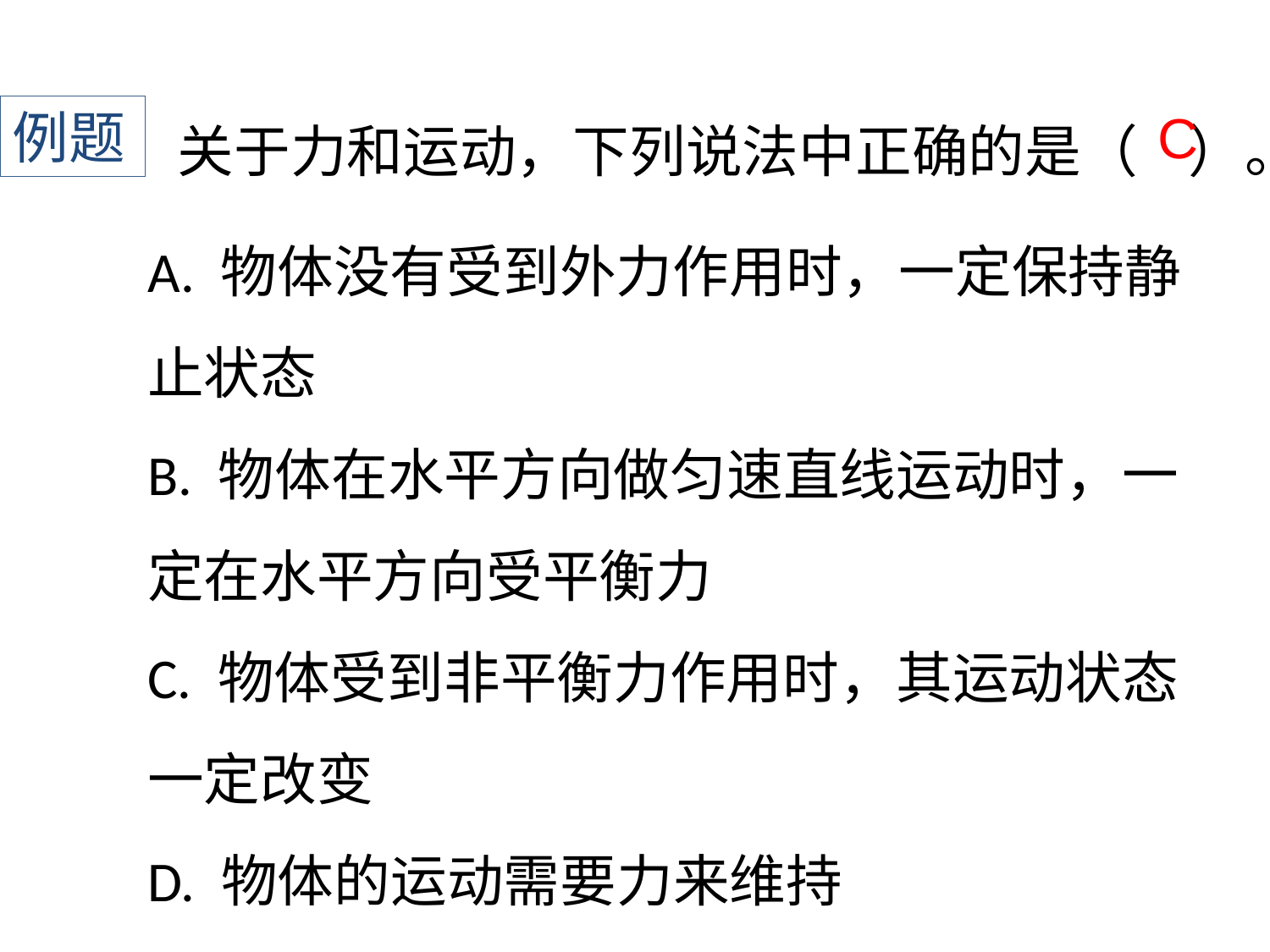

关于力和运动，下列说法中正确的是（    ）。
例题
C
A. 物体没有受到外力作用时，一定保持静止状态
B. 物体在水平方向做匀速直线运动时，一定在水平方向受平衡力
C. 物体受到非平衡力作用时，其运动状态一定改变
D. 物体的运动需要力来维持